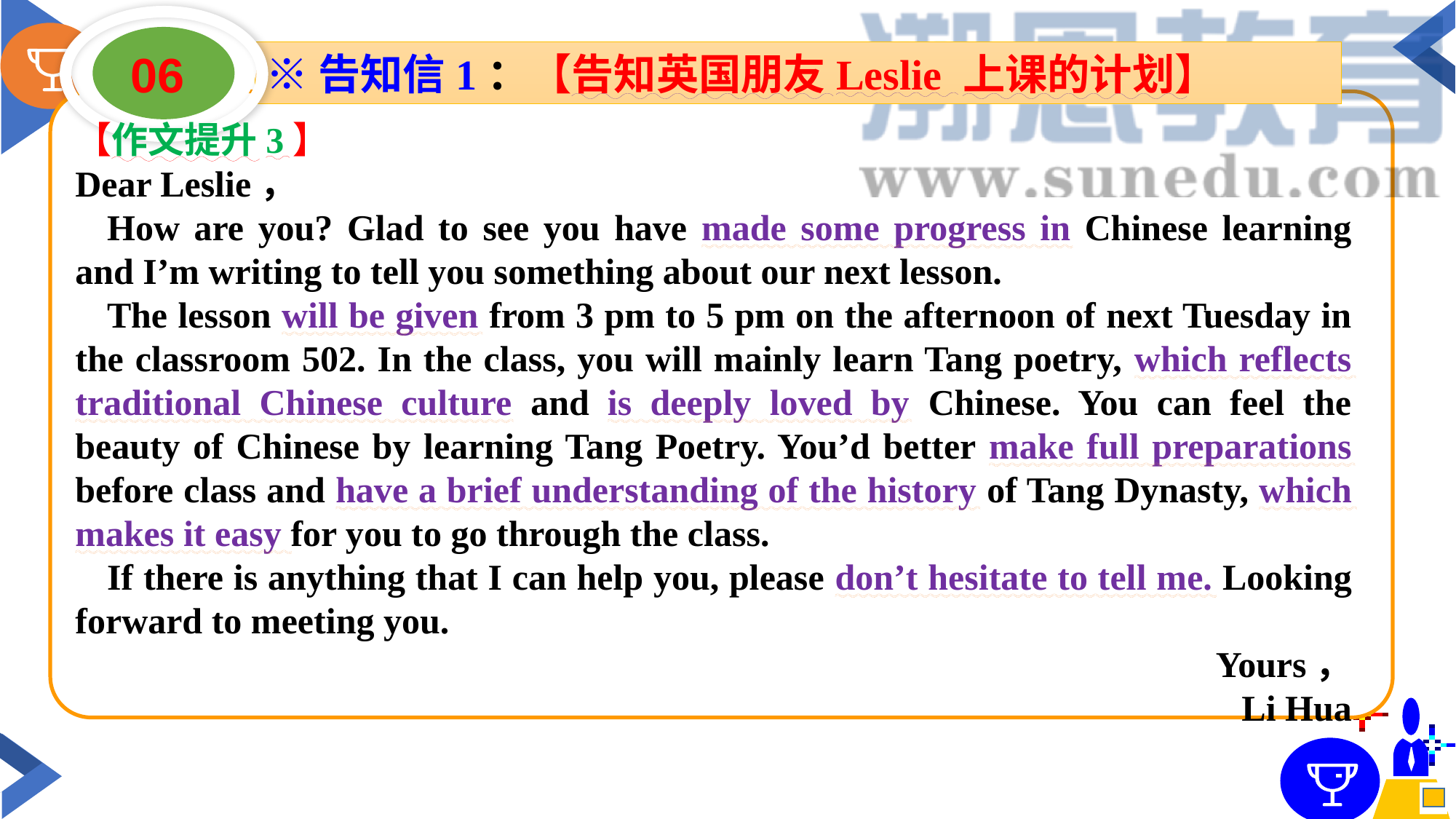

06
※告知信1：【告知英国朋友Leslie 上课的计划】
【作文提升3】
Dear Leslie，
How are you? Glad to see you have made some progress in Chinese learning and I’m writing to tell you something about our next lesson.
The lesson will be given from 3 pm to 5 pm on the afternoon of next Tuesday in the classroom 502. In the class, you will mainly learn Tang poetry, which reflects traditional Chinese culture and is deeply loved by Chinese. You can feel the beauty of Chinese by learning Tang Poetry. You’d better make full preparations before class and have a brief understanding of the history of Tang Dynasty, which makes it easy for you to go through the class.
If there is anything that I can help you, please don’t hesitate to tell me. Looking forward to meeting you.
Yours，
Li Hua